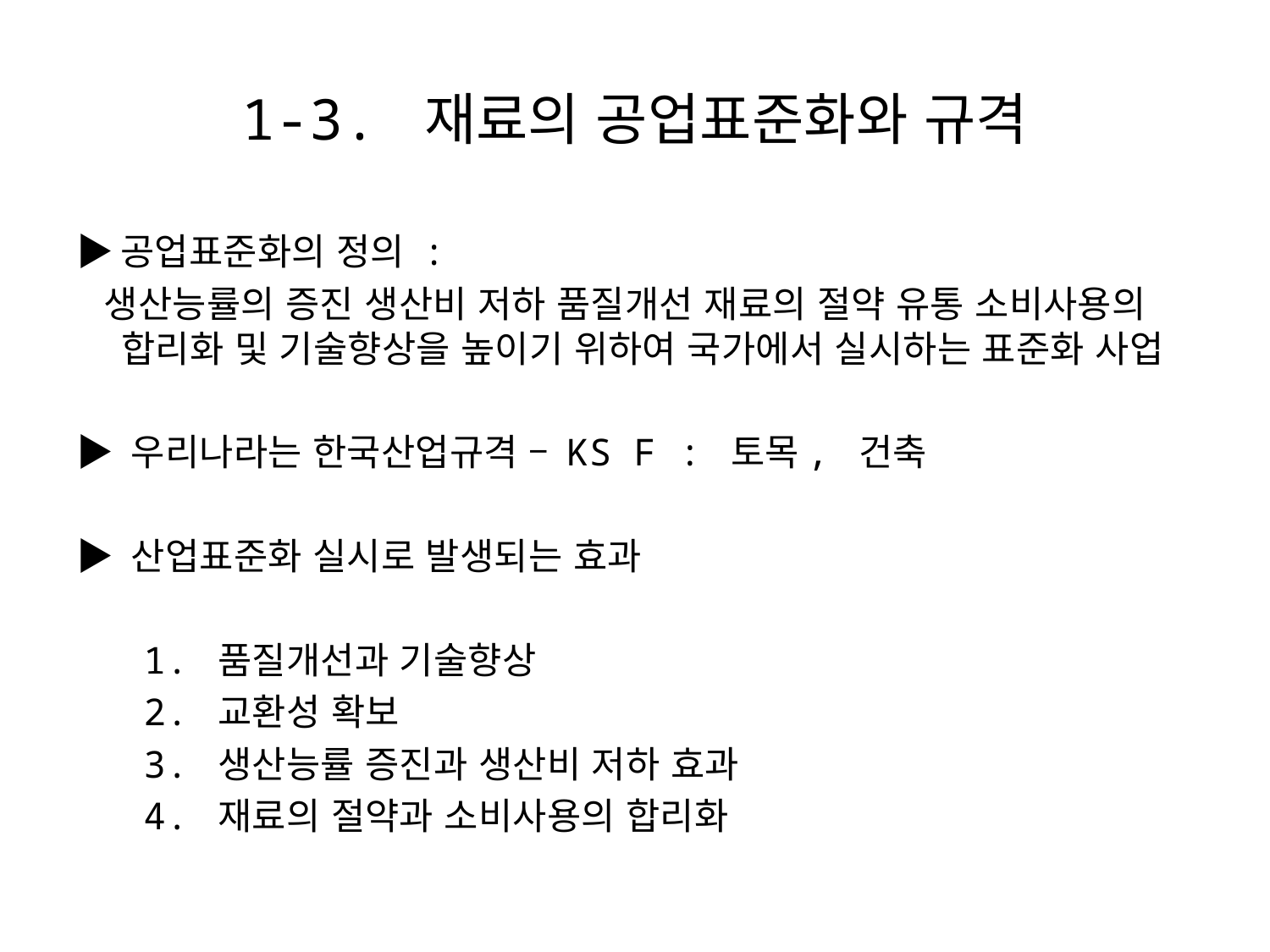

# 1-3. 재료의 공업표준화와 규격
▶공업표준화의 정의 :
  생산능률의 증진 생산비 저하 품질개선 재료의 절약 유통 소비사용의 합리화 및 기술향상을 높이기 위하여 국가에서 실시하는 표준화 사업

▶ 우리나라는 한국산업규격 – KS F : 토목, 건축

▶ 산업표준화 실시로 발생되는 효과

   1. 품질개선과 기술향상
   2. 교환성 확보
   3. 생산능률 증진과 생산비 저하 효과
   4. 재료의 절약과 소비사용의 합리화